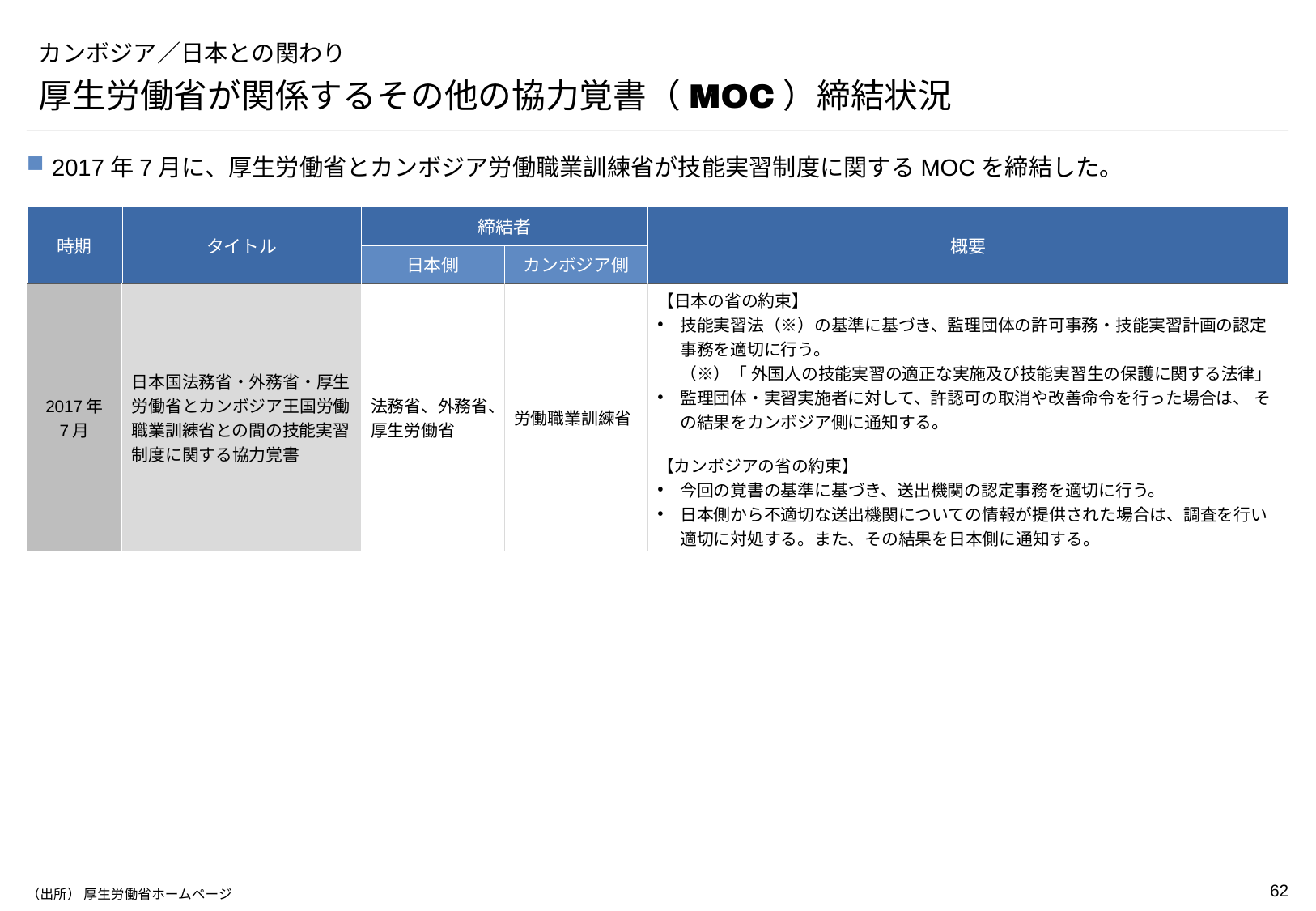

# カンボジア／日本との関わり
厚生労働省が関係するその他の協力覚書（MOC）締結状況
2017年7月に、厚生労働省とカンボジア労働職業訓練省が技能実習制度に関するMOCを締結した。
| 時期 | タイトル | 締結者 |  | 概要 |
| --- | --- | --- | --- | --- |
|  |  | 日本側 | カンボジア側 |  |
| 2017年 7月 | 日本国法務省・外務省・厚生労働省とカンボジア王国労働職業訓練省との間の技能実習制度に関する協力覚書 | 法務省、外務省、厚生労働省 | 労働職業訓練省 | 【日本の省の約束】　 技能実習法（※）の基準に基づき、監理団体の許可事務・技能実習計画の認定事務を適切に行う。 （※）「 外国人の技能実習の適正な実施及び技能実習生の保護に関する法律」 監理団体・実習実施者に対して、許認可の取消や改善命令を行った場合は、 その結果をカンボジア側に通知する。 【カンボジアの省の約束】　 今回の覚書の基準に基づき、送出機関の認定事務を適切に行う。 日本側から不適切な送出機関についての情報が提供された場合は、調査を行い適切に対処する。また、その結果を日本側に通知する。 |
（出所） 厚生労働省ホームページ